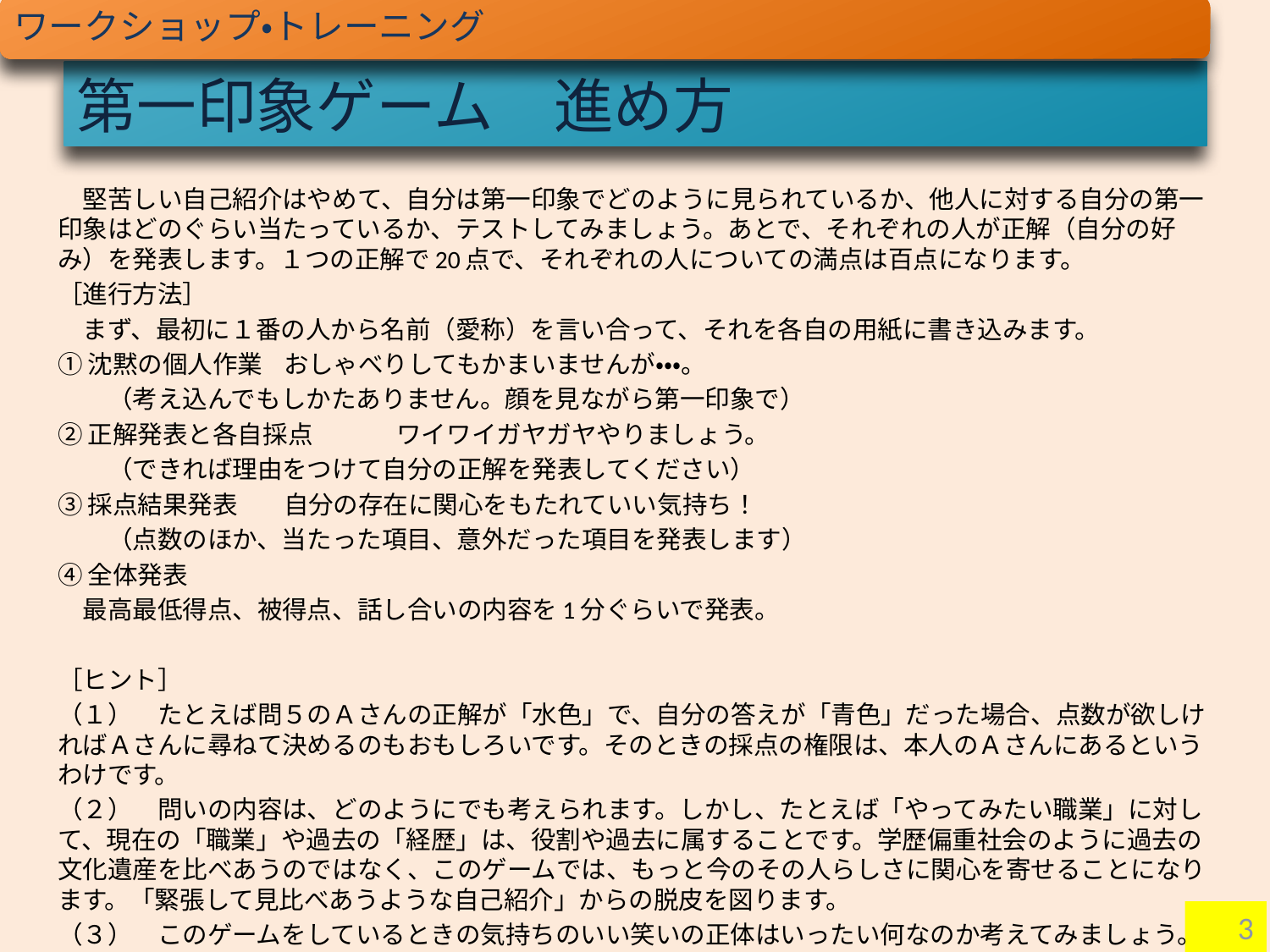

ワークショップ・トレーニング
# 第一印象ゲーム　進め方
　堅苦しい自己紹介はやめて、自分は第一印象でどのように見られているか、他人に対する自分の第一印象はどのぐらい当たっているか、テストしてみましょう。あとで、それぞれの人が正解（自分の好み）を発表します。１つの正解で20点で、それぞれの人についての満点は百点になります。
［進行方法］
　まず、最初に１番の人から名前（愛称）を言い合って、それを各自の用紙に書き込みます。
①沈黙の個人作業		おしゃべりしてもかまいませんが・・・。
　　（考え込んでもしかたありません。顔を見ながら第一印象で）
②正解発表と各自採点	ワイワイガヤガヤやりましょう。
　　（できれば理由をつけて自分の正解を発表してください）
③採点結果発表		自分の存在に関心をもたれていい気持ち！
　　（点数のほか、当たった項目、意外だった項目を発表します）
④全体発表
　最高最低得点、被得点、話し合いの内容を1分ぐらいで発表。

［ヒント］
（１）　たとえば問５のＡさんの正解が「水色」で、自分の答えが「青色」だった場合、点数が欲しければＡさんに尋ねて決めるのもおもしろいです。そのときの採点の権限は、本人のＡさんにあるというわけです。
（２）　問いの内容は、どのようにでも考えられます。しかし、たとえば「やってみたい職業」に対して、現在の「職業」や過去の「経歴」は、役割や過去に属することです。学歴偏重社会のように過去の文化遺産を比べあうのではなく、このゲームでは、もっと今のその人らしさに関心を寄せることになります。「緊張して見比べあうような自己紹介」からの脱皮を図ります。
（３）　このゲームをしているときの気持ちのいい笑いの正体はいったい何なのか考えてみましょう。
3